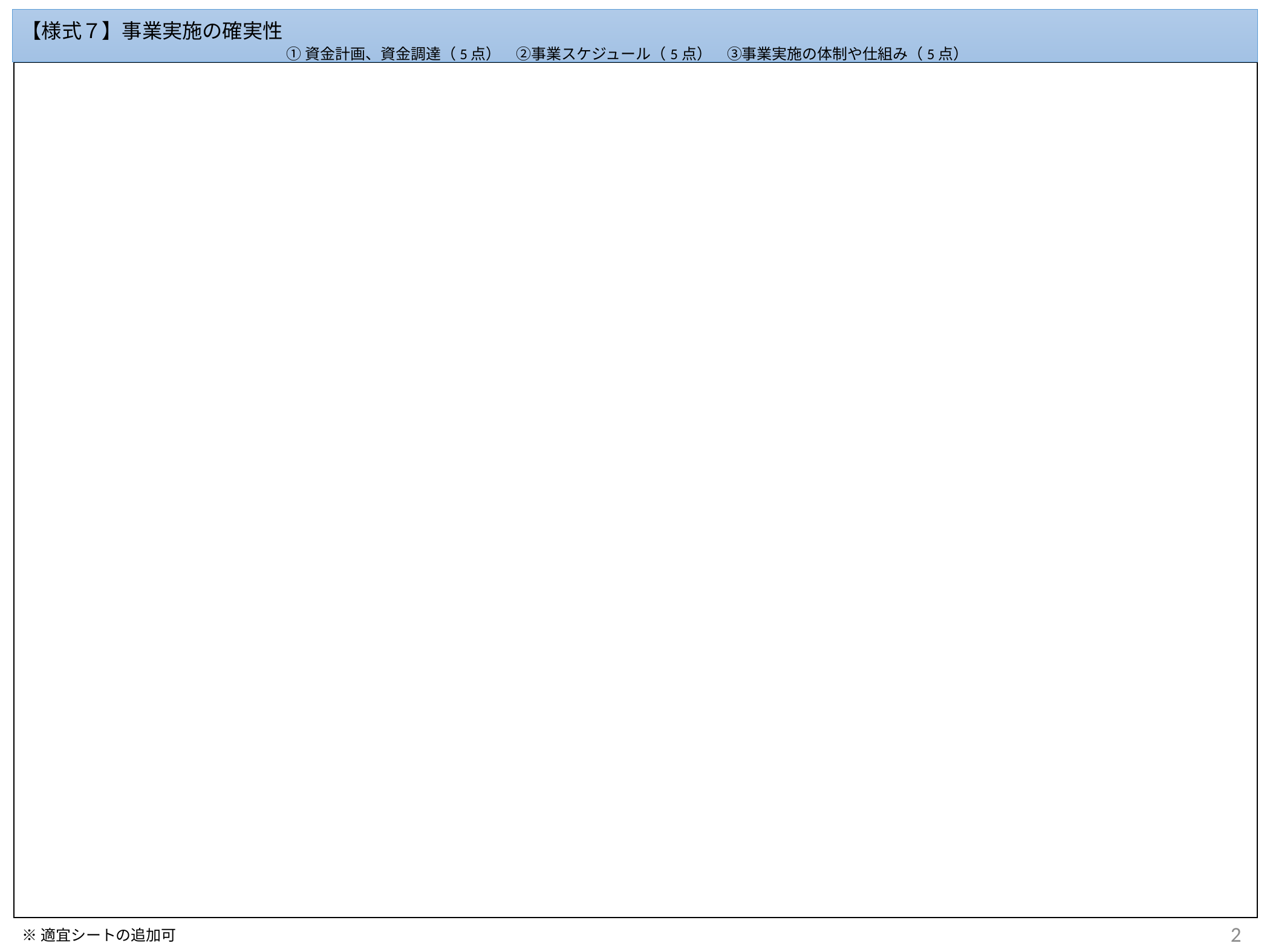

【様式７】事業実施の確実性
①資金計画、資金調達（5点）　②事業スケジュール（5点）　③事業実施の体制や仕組み（5点）

2
※適宜シートの追加可